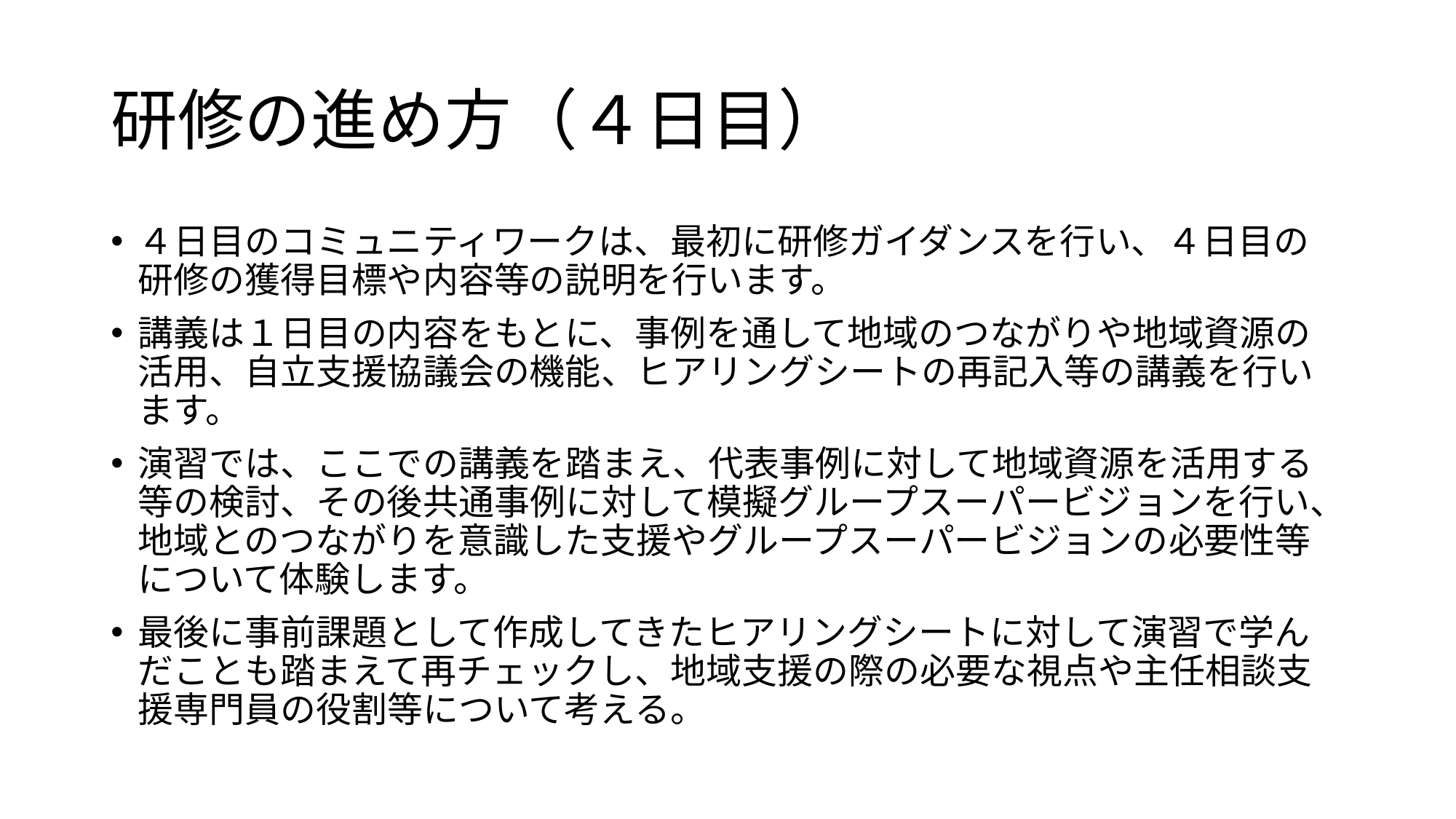

# 研修の進め方（４日目）
４日目のコミュニティワークは、最初に研修ガイダンスを行い、４日目の研修の獲得目標や内容等の説明を行います。
講義は１日目の内容をもとに、事例を通して地域のつながりや地域資源の活用、自立支援協議会の機能、ヒアリングシートの再記入等の講義を行います。
演習では、ここでの講義を踏まえ、代表事例に対して地域資源を活用する等の検討、その後共通事例に対して模擬グループスーパービジョンを行い、地域とのつながりを意識した支援やグループスーパービジョンの必要性等について体験します。
最後に事前課題として作成してきたヒアリングシートに対して演習で学んだことも踏まえて再チェックし、地域支援の際の必要な視点や主任相談支援専門員の役割等について考える。